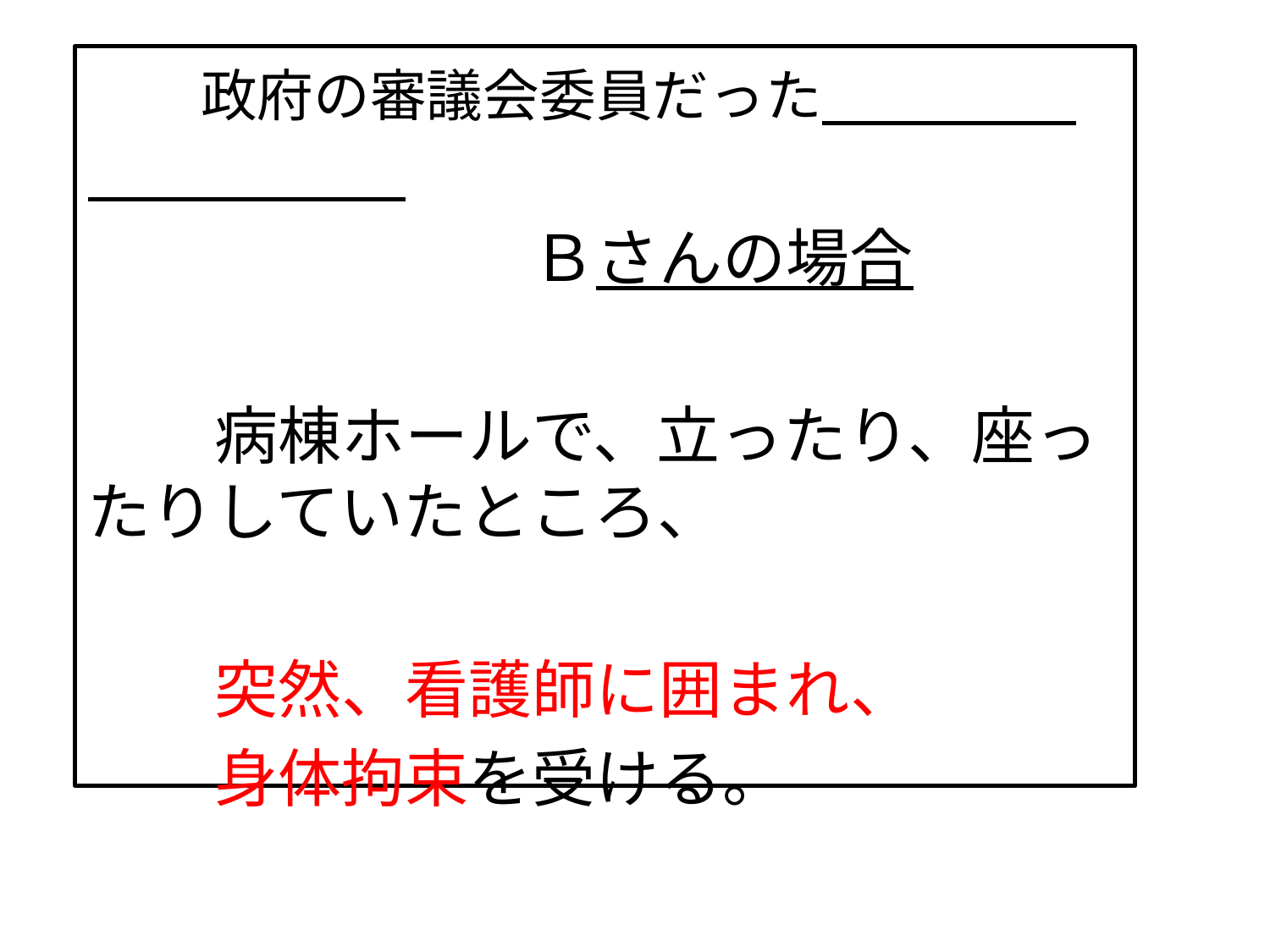

政府の審議会委員だった
　　　　　　　Ｂさんの場合

　　病棟ホールで、立ったり、座ったりしていたところ、

　　突然、看護師に囲まれ、
　　身体拘束を受ける。